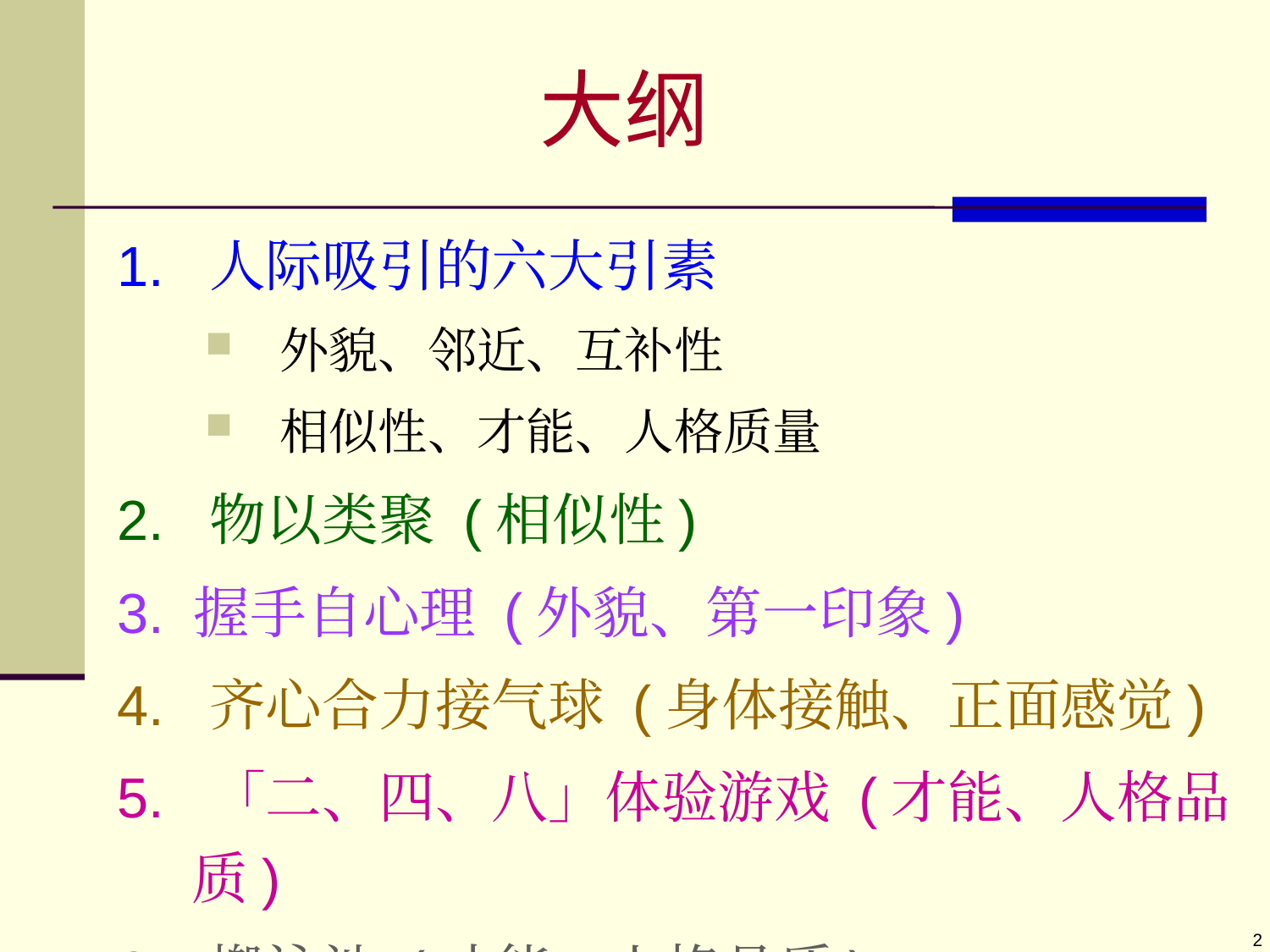

大纲
1.  人际吸引的六大引素
外貌、邻近、互补性
相似性、才能、人格质量
2.  物以类聚 (相似性)
3. 握手自心理 (外貌、第一印象)
4.  齐心合力接气球 (身体接触、正面感觉)
5.  「二、四、八」体验游戏 (才能、人格品质)
6.  搬泳池 (才能、人格品质)
2